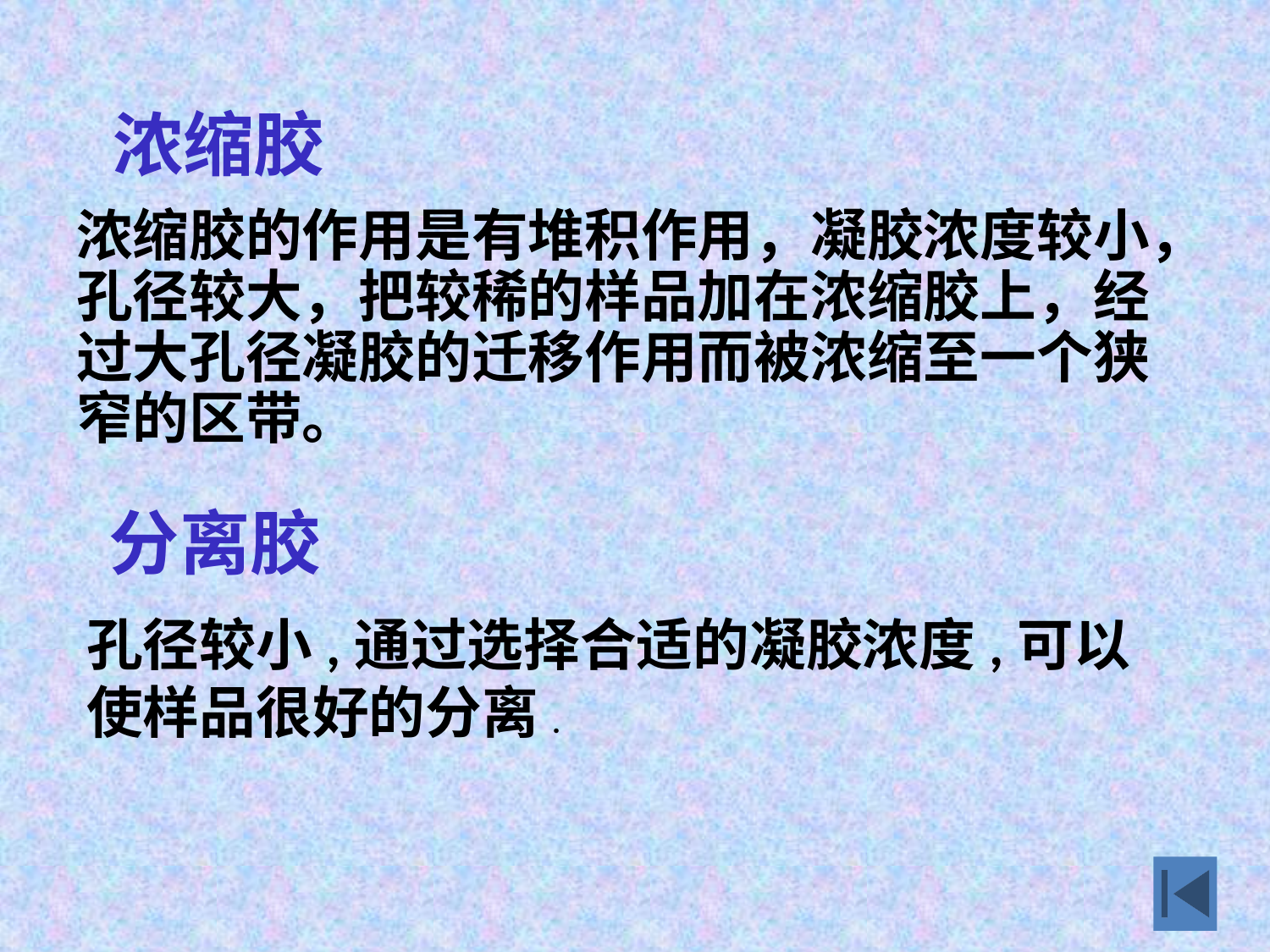

# 浓缩胶
浓缩胶的作用是有堆积作用，凝胶浓度较小，孔径较大，把较稀的样品加在浓缩胶上，经过大孔径凝胶的迁移作用而被浓缩至一个狭窄的区带。
分离胶
孔径较小,通过选择合适的凝胶浓度,可以使样品很好的分离.